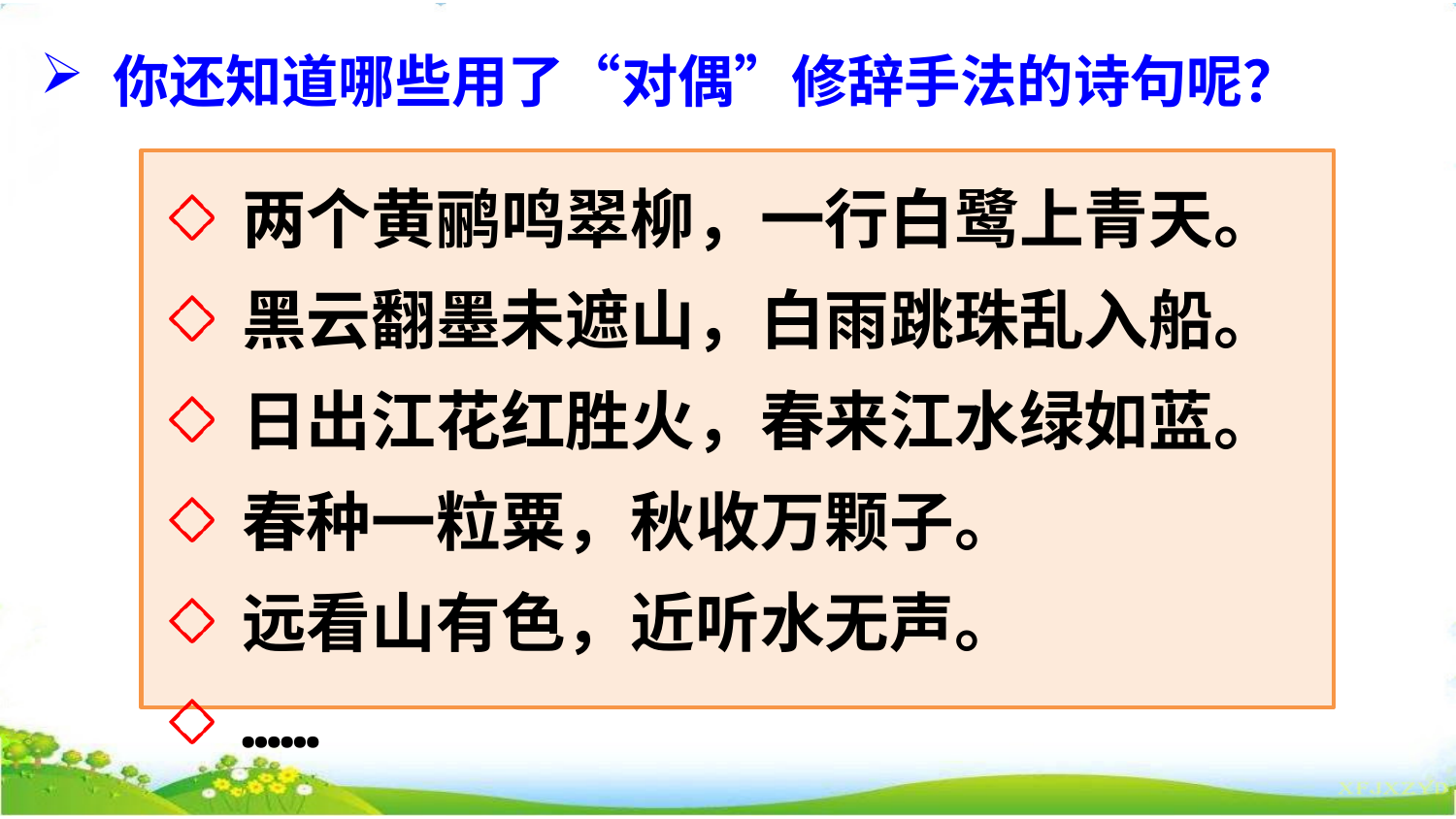

你还知道哪些用了“对偶”修辞手法的诗句呢？
两个黄鹂鸣翠柳，一行白鹭上青天。
黑云翻墨未遮山，白雨跳珠乱入船。
日出江花红胜火，春来江水绿如蓝。
春种一粒粟，秋收万颗子。
远看山有色，近听水无声。
……